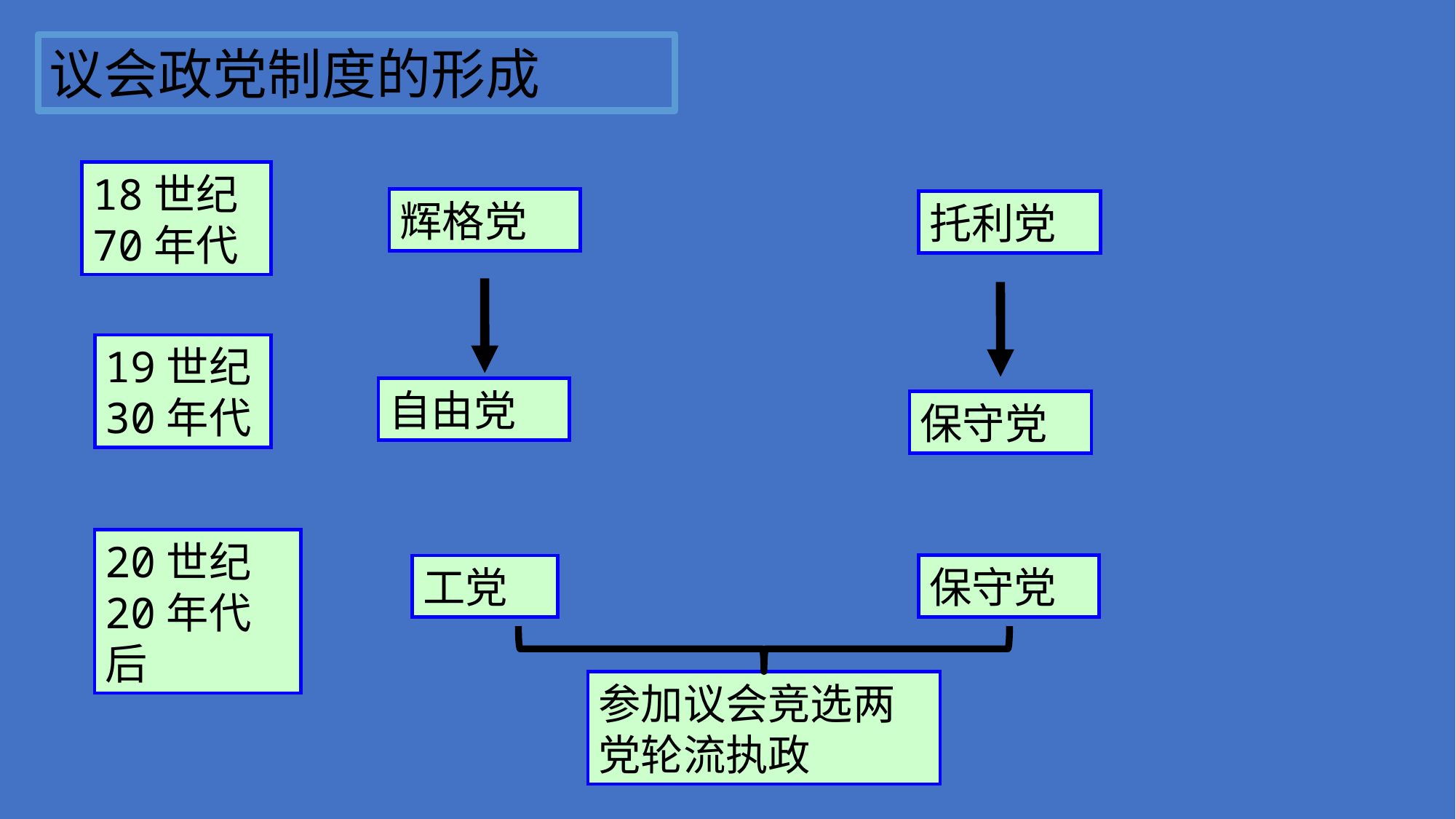

议会政党制度的形成
18世纪70年代
辉格党
托利党

19世纪30年代
自由党
保守党

20世纪 20年代后
保守党
工党
参加议会竞选两党轮流执政